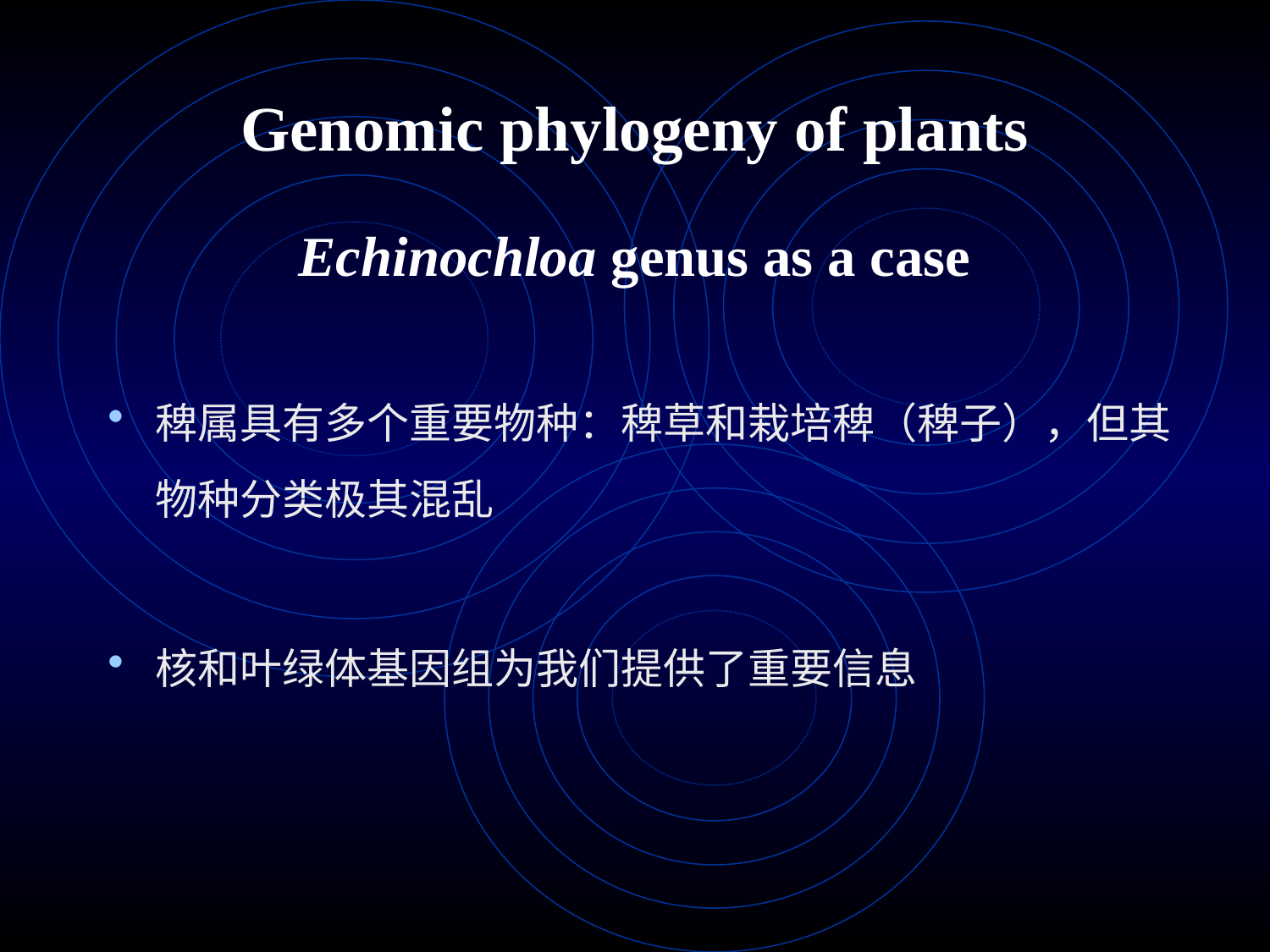

# Genomic phylogeny of plants
Echinochloa genus as a case
稗属具有多个重要物种：稗草和栽培稗（稗子），但其物种分类极其混乱

核和叶绿体基因组为我们提供了重要信息